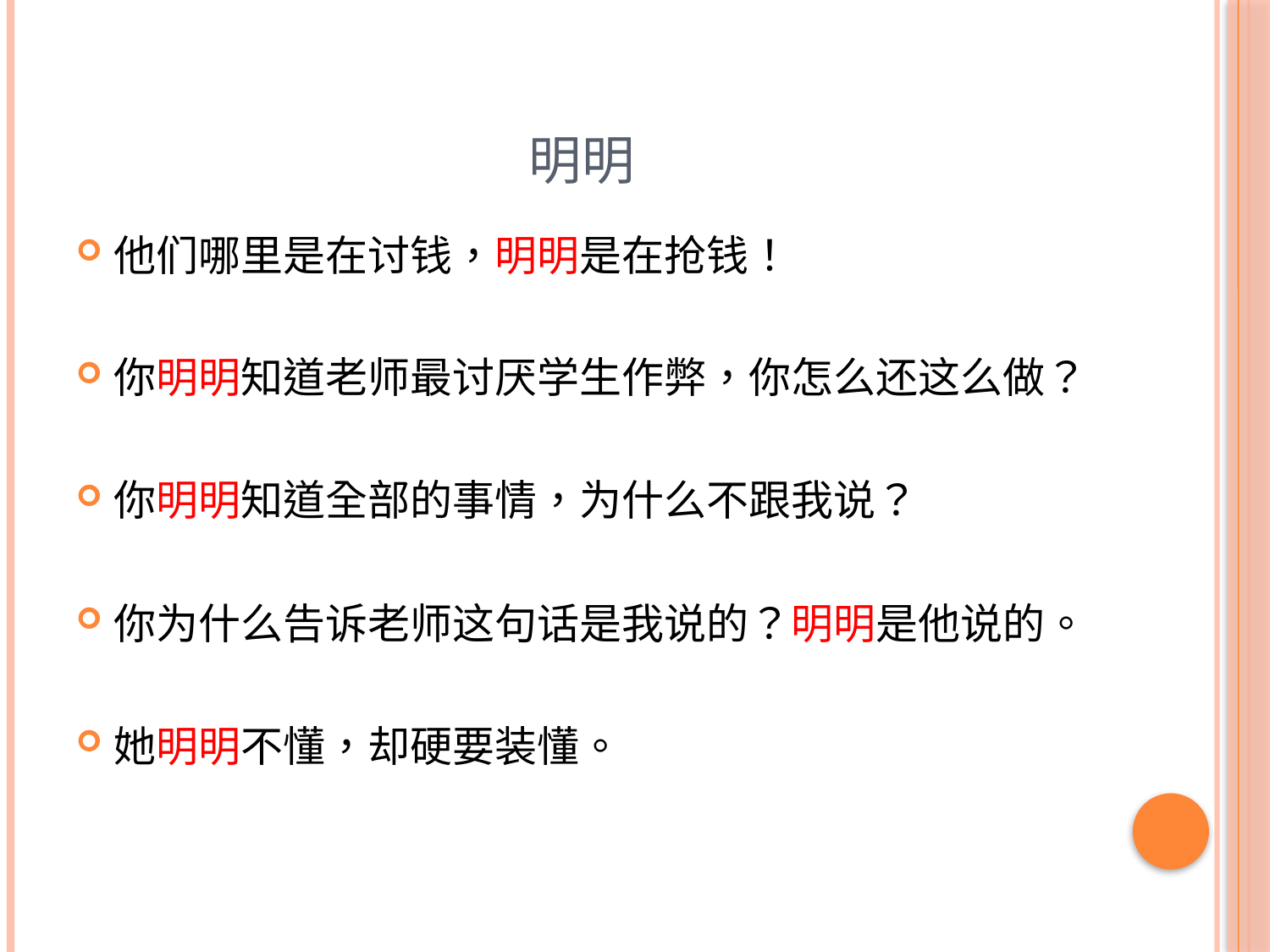

# 明明
他们哪里是在讨钱，明明是在抢钱！

你明明知道老师最讨厌学生作弊，你怎么还这么做？

你明明知道全部的事情，为什么不跟我说？

你为什么告诉老师这句话是我说的？明明是他说的。

她明明不懂，却硬要装懂。